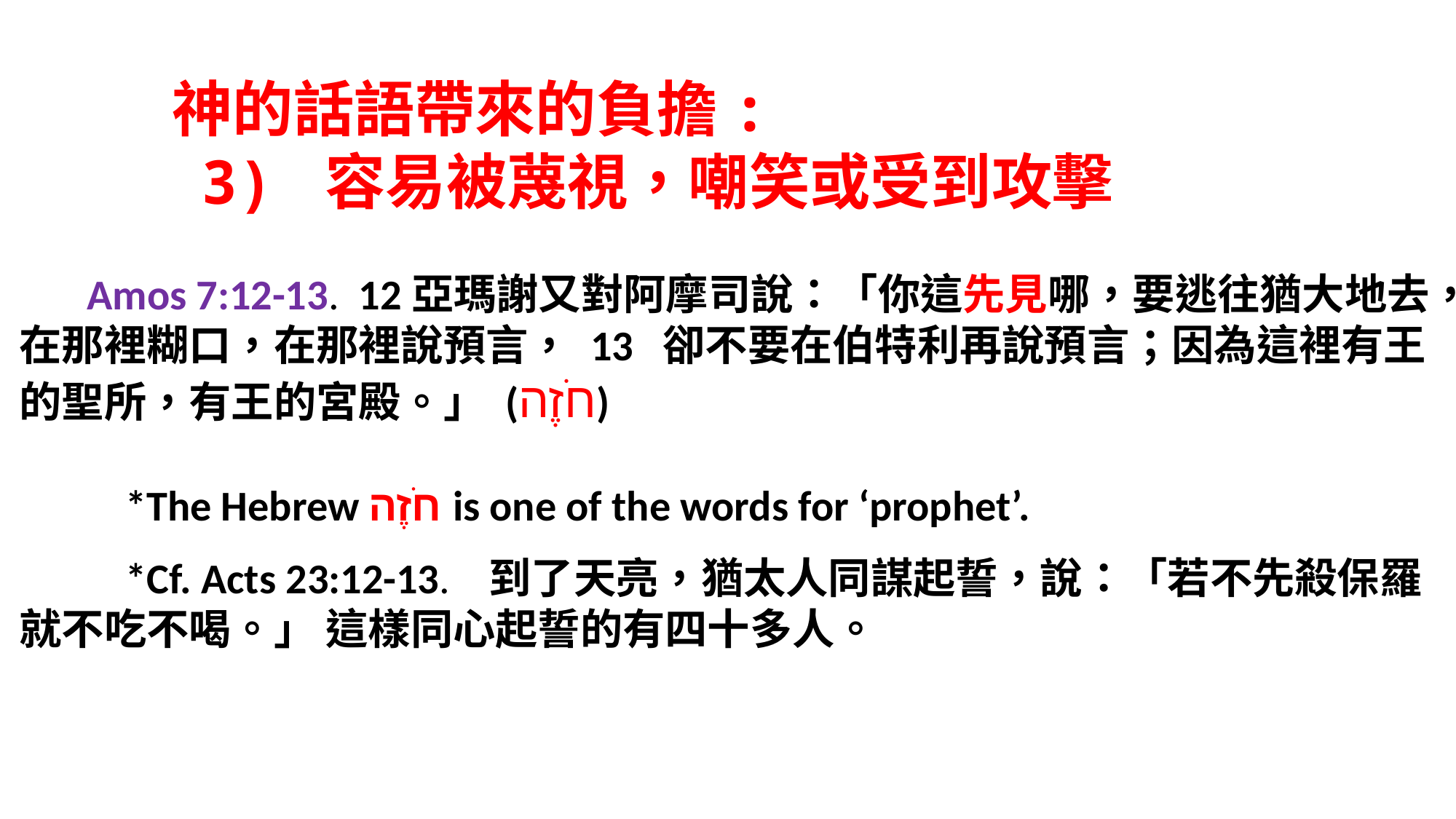

神的話語帶來的負擔:
     3) 容易被蔑視，嘲笑或受到攻擊

       Amos 7:12-13.  12亞瑪謝又對阿摩司說：「你這先見哪，要逃往猶大地去，在那裡糊口，在那裡說預言， 13  卻不要在伯特利再說預言；因為這裡有王的聖所，有王的宮殿。」 (חֹזֶה)

           *The Hebrew חֹזֶה is one of the words for ‘prophet’.

           *Cf. Acts 23:12-13.   到了天亮，猶太人同謀起誓，說：「若不先殺保羅就不吃不喝。」 這樣同心起誓的有四十多人。